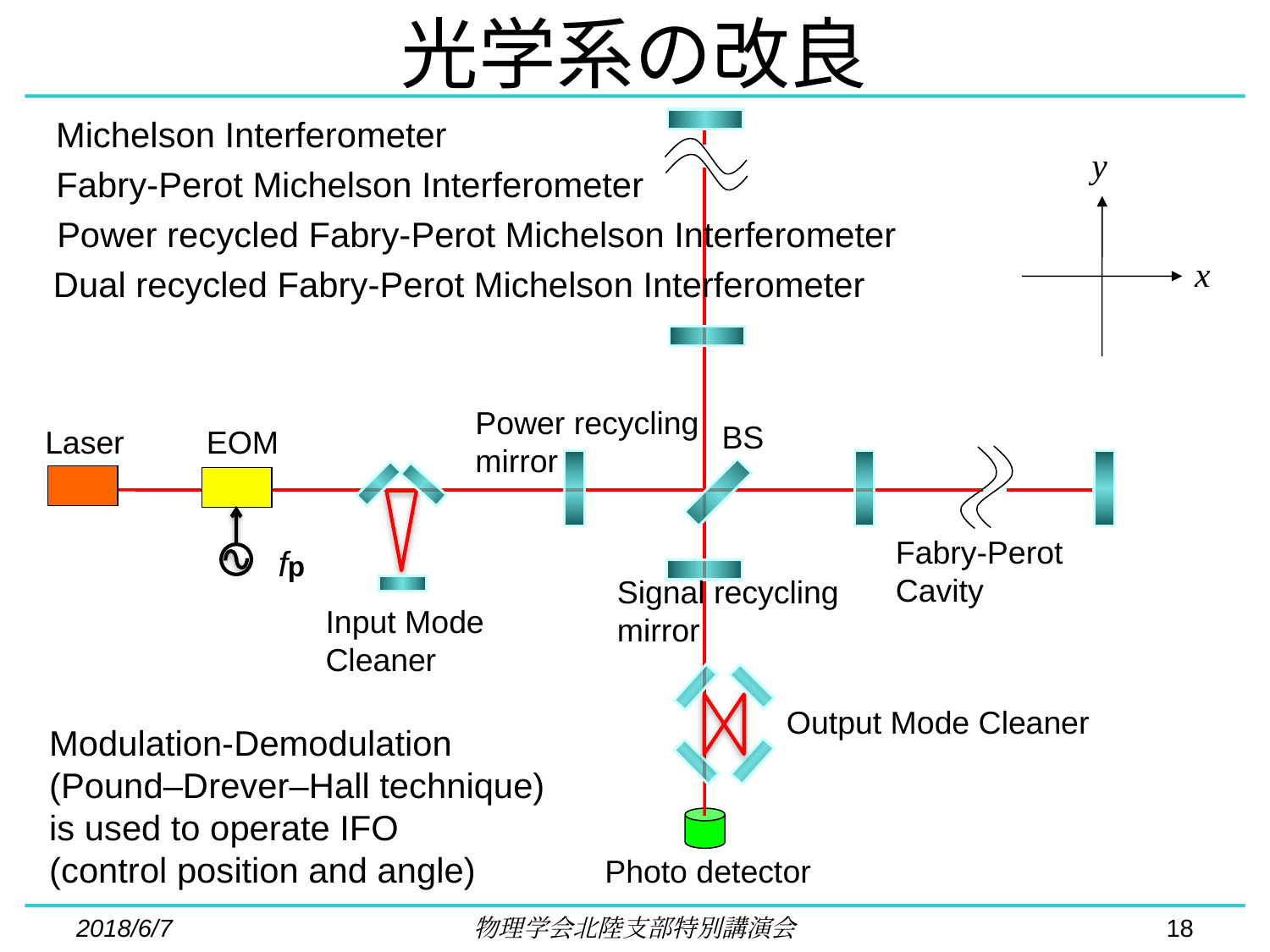

# 光学系の改良
Michelson Interferometer

y
Fabry-Perot Michelson Interferometer

Power recycled Fabry-Perot Michelson Interferometer
x
Dual recycled Fabry-Perot Michelson Interferometer

Power recycling
mirror
BS
Laser
EOM

Fabry-Perot
Cavity
 fp

Signal recycling
mirror

Input Mode
Cleaner

Output Mode Cleaner
Modulation-Demodulation
(Pound–Drever–Hall technique)
is used to operate IFO
(control position and angle)

Photo detector
2018/6/7
物理学会北陸支部特別講演会
18